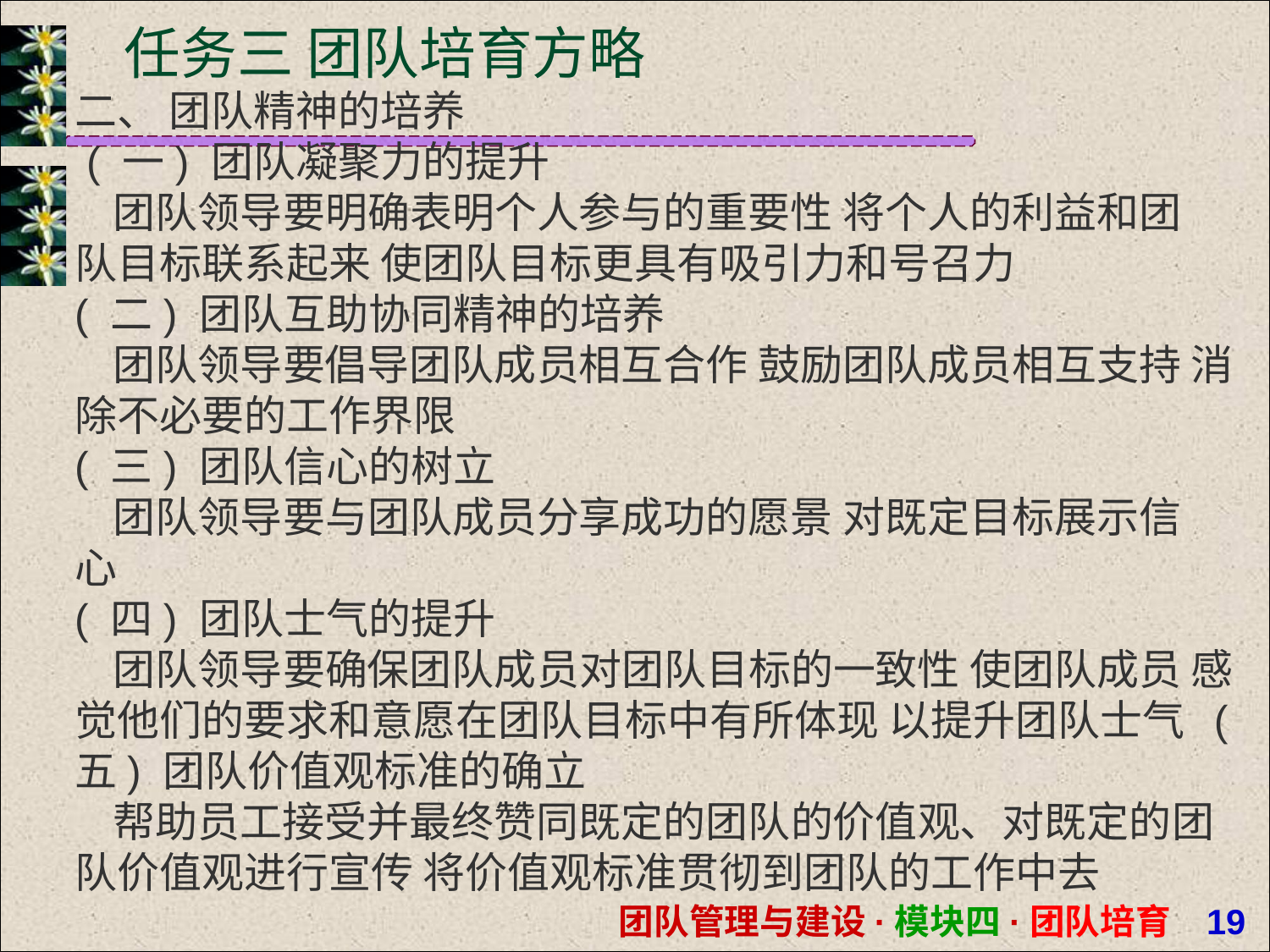

# 任务三 团队培育方略

二、 团队精神的培养
 ( 一) 团队凝聚力的提升
   团队领导要明确表明个人参与的重要性 将个人的利益和团 队目标联系起来 使团队目标更具有吸引力和号召力
( 二) 团队互助协同精神的培养
   团队领导要倡导团队成员相互合作 鼓励团队成员相互支持 消除不必要的工作界限
( 三) 团队信心的树立
   团队领导要与团队成员分享成功的愿景 对既定目标展示信 心
( 四) 团队士气的提升
   团队领导要确保团队成员对团队目标的一致性 使团队成员 感觉他们的要求和意愿在团队目标中有所体现 以提升团队士气  ( 五) 团队价值观标准的确立
   帮助员工接受并最终赞同既定的团队的价值观、对既定的团 队价值观进行宣传 将价值观标准贯彻到团队的工作中去

团队管理与建设·模块四·团队培育 19